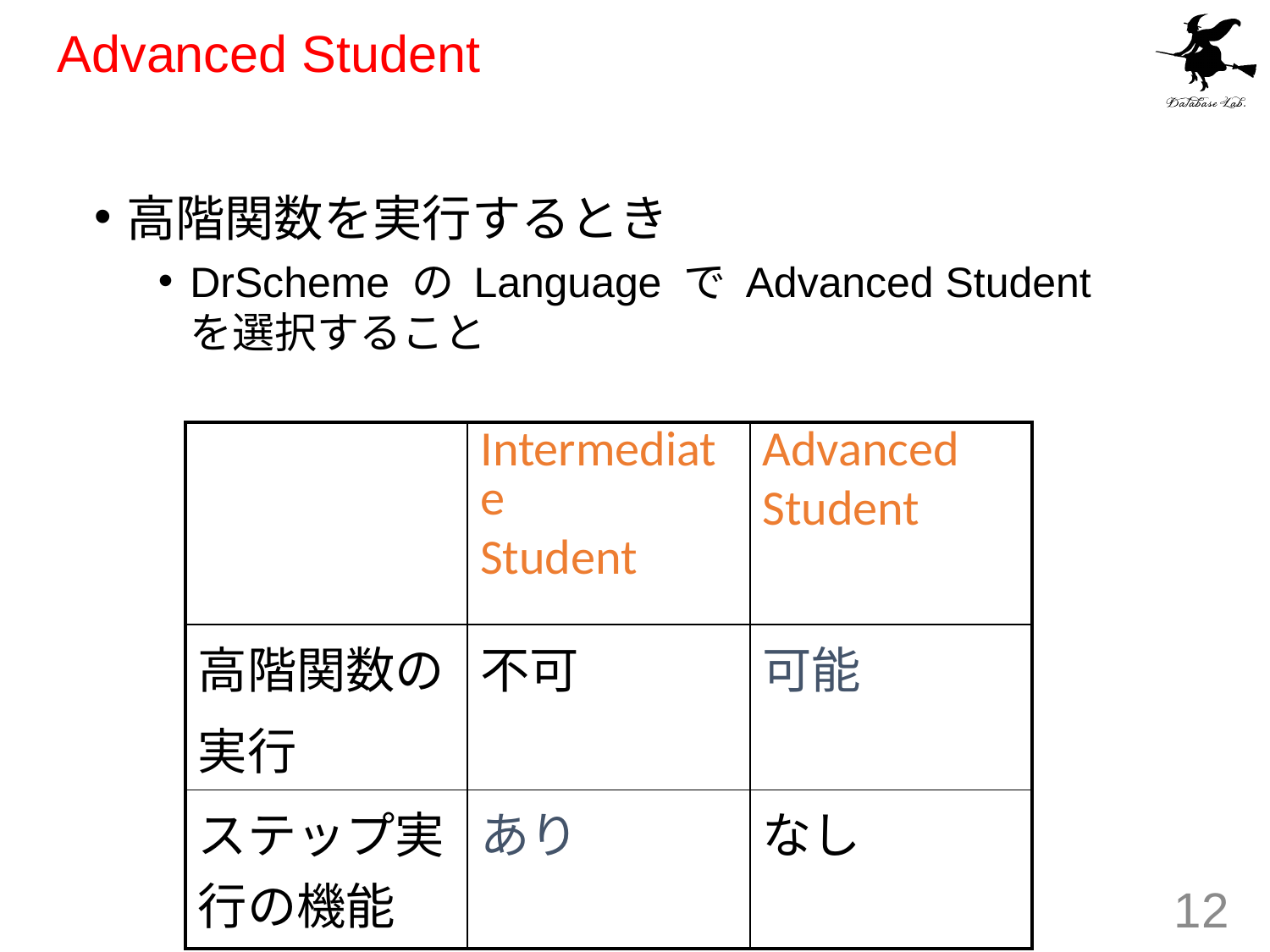

# Advanced Student
高階関数を実行するとき
DrScheme の Language で Advanced Student を選択すること
|  | Intermediate Student | Advanced Student |
| --- | --- | --- |
| 高階関数の 実行 | 不可 | 可能 |
| ステップ実行の機能 | あり | なし |
12